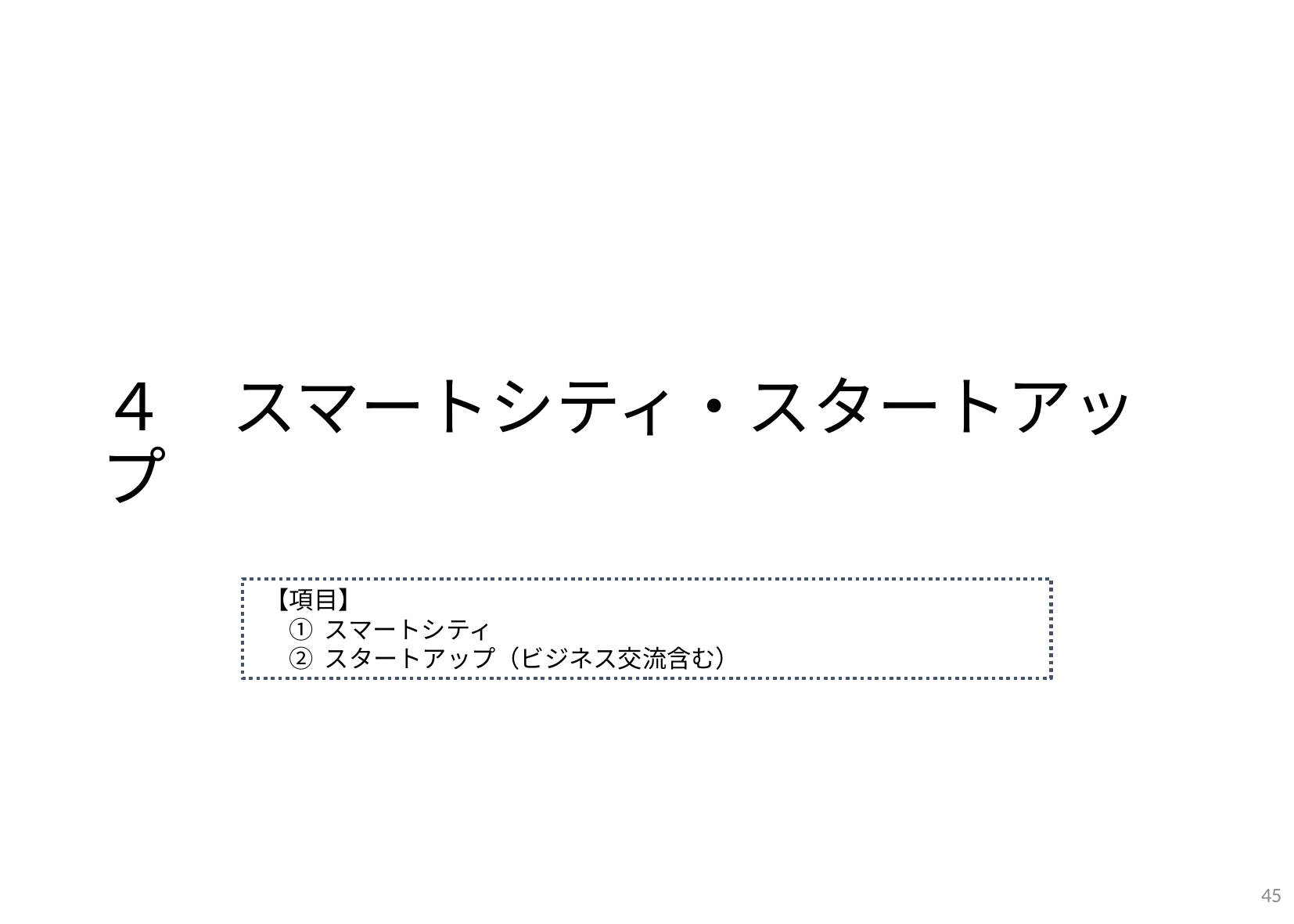

４　スマートシティ・スタートアップ
【項目】
① スマートシティ
② スタートアップ（ビジネス交流含む）
45